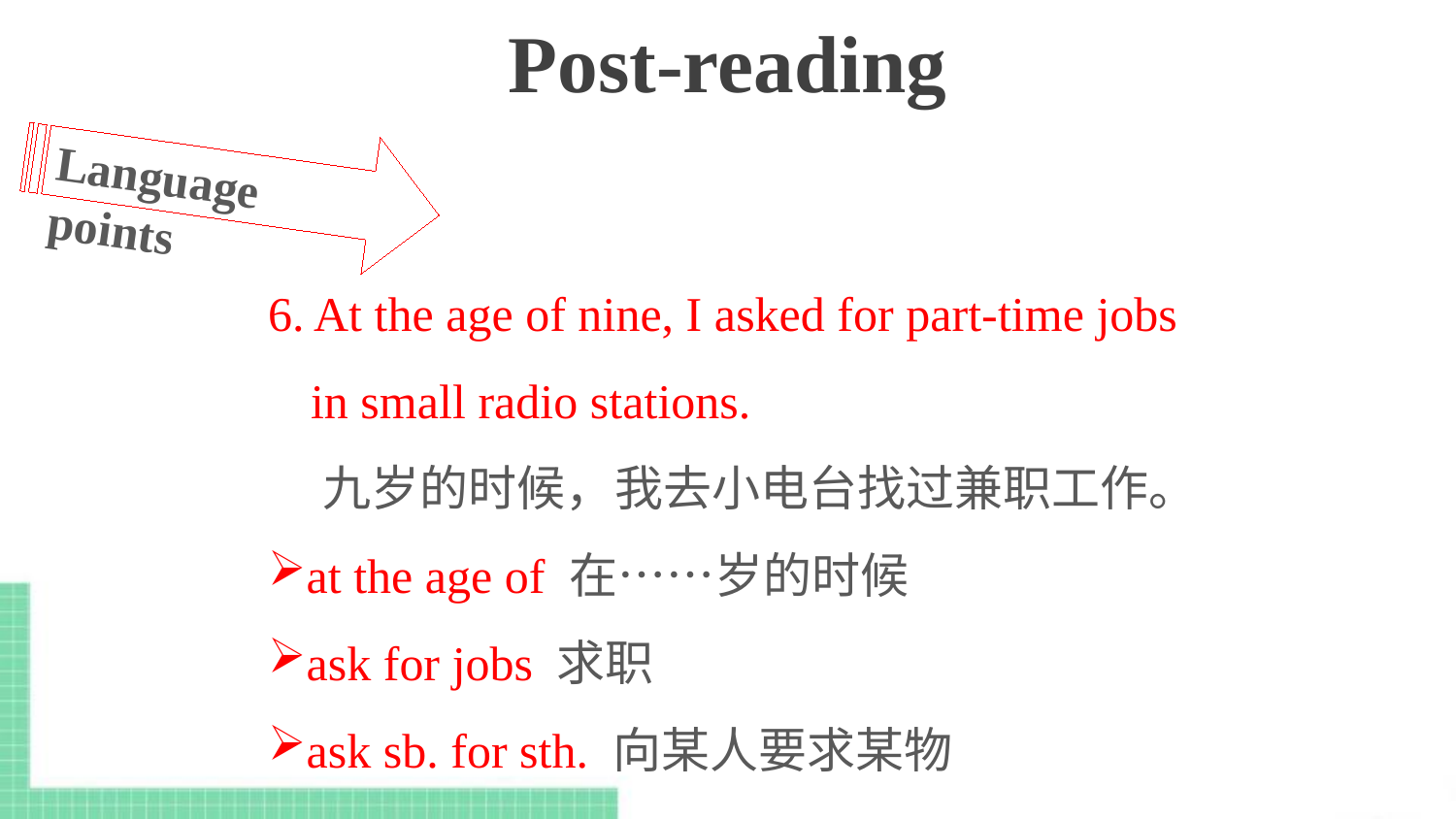

Post-reading
Language points
6. At the age of nine, I asked for part-time jobs in small radio stations.
    九岁的时候，我去小电台找过兼职工作。
at the age of 在……岁的时候
ask for jobs 求职
ask sb. for sth. 向某人要求某物